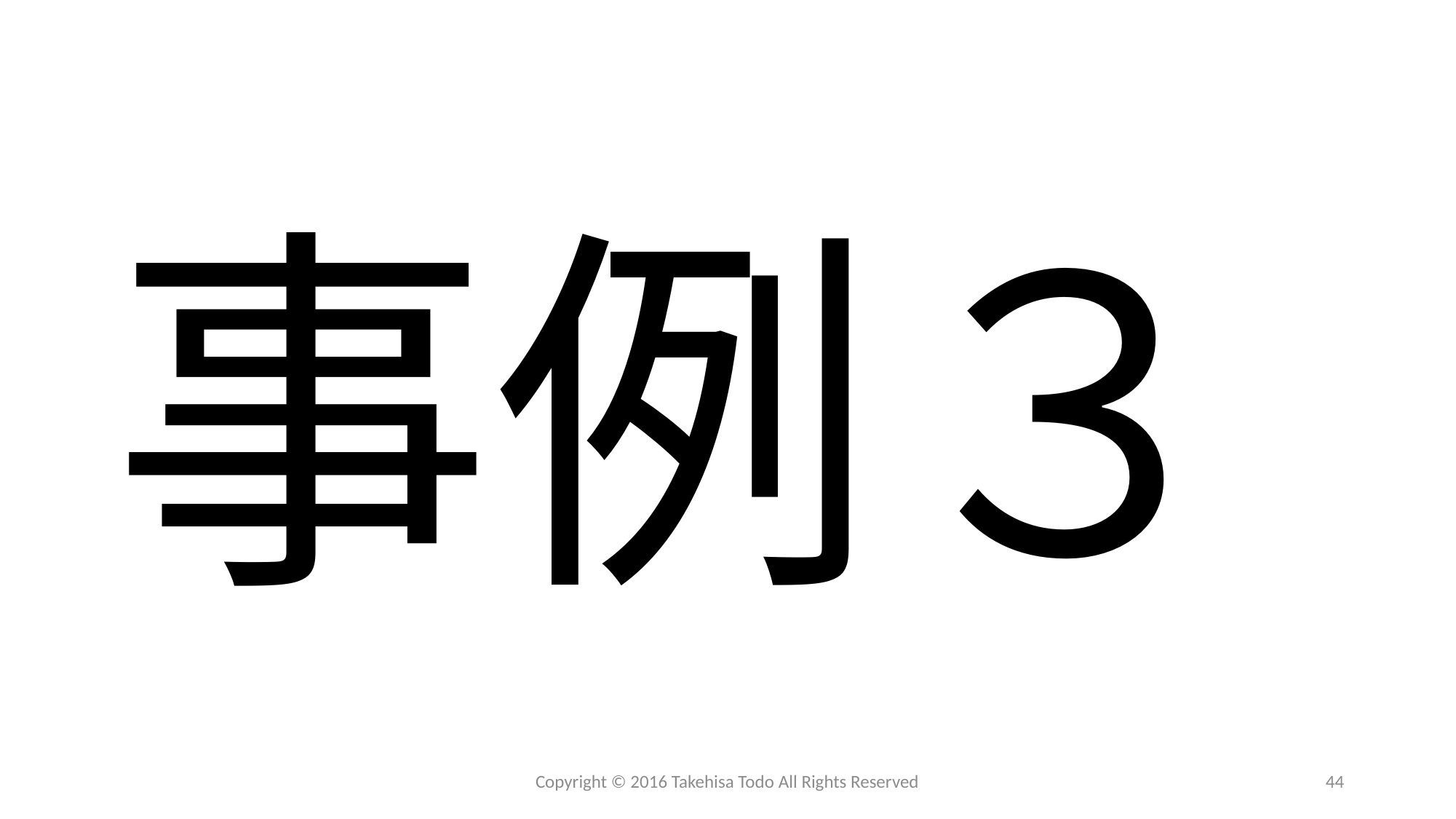

#
事例３
Copyright © 2016 Takehisa Todo All Rights Reserved
44